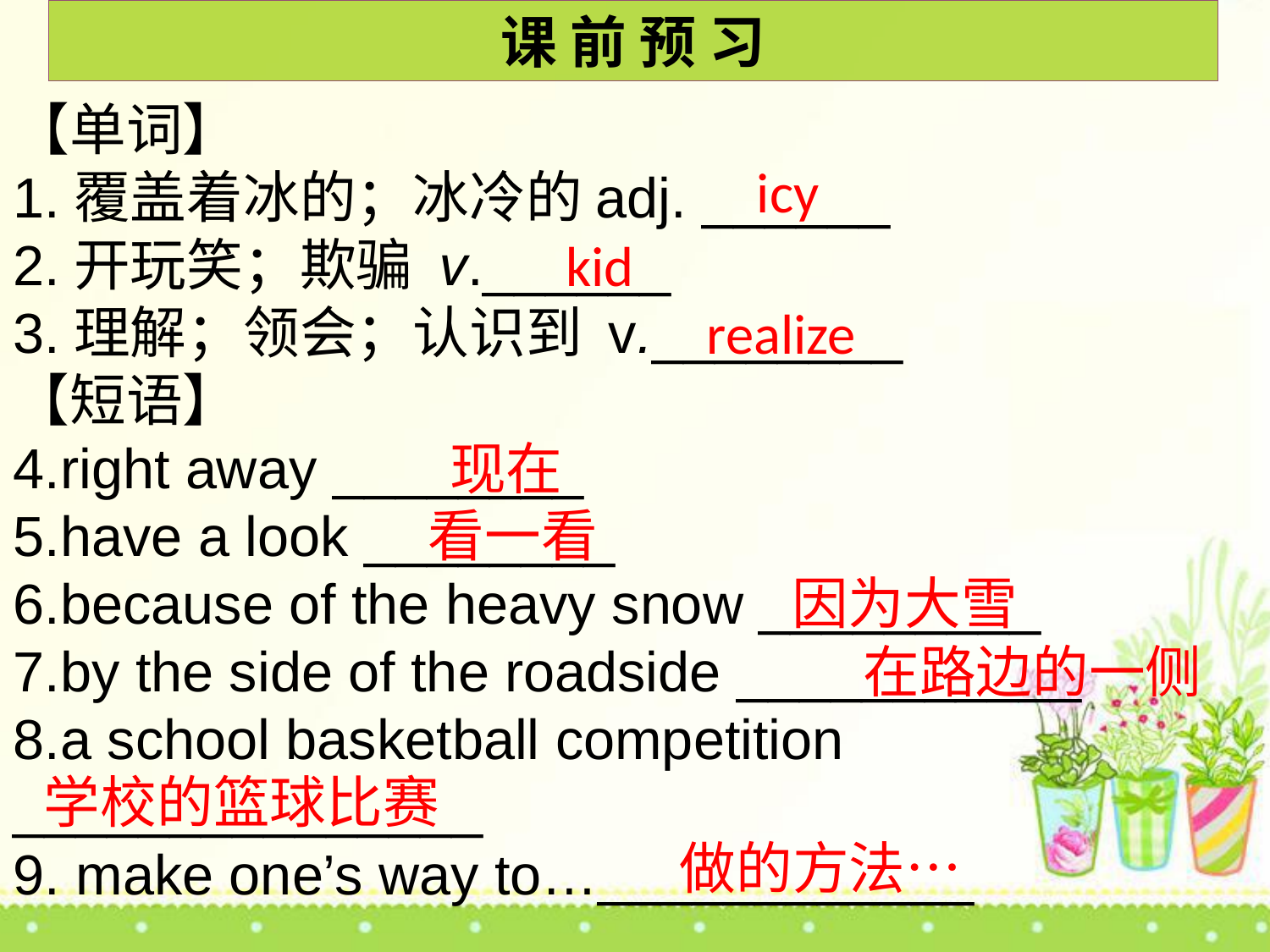

课 前 预 习
【单词】
1.覆盖着冰的；冰冷的adj. ______
2.开玩笑；欺骗 v.______
3.理解；领会；认识到 v.________
【短语】
4.right away ________
5.have a look ________
6.because of the heavy snow _________
7.by the side of the roadside ___________
8.a school basketball competition _______________
9. make one’s way to…____________
icy
kid
realize
现在
看一看
因为大雪
在路边的一侧
学校的篮球比赛
做的方法…